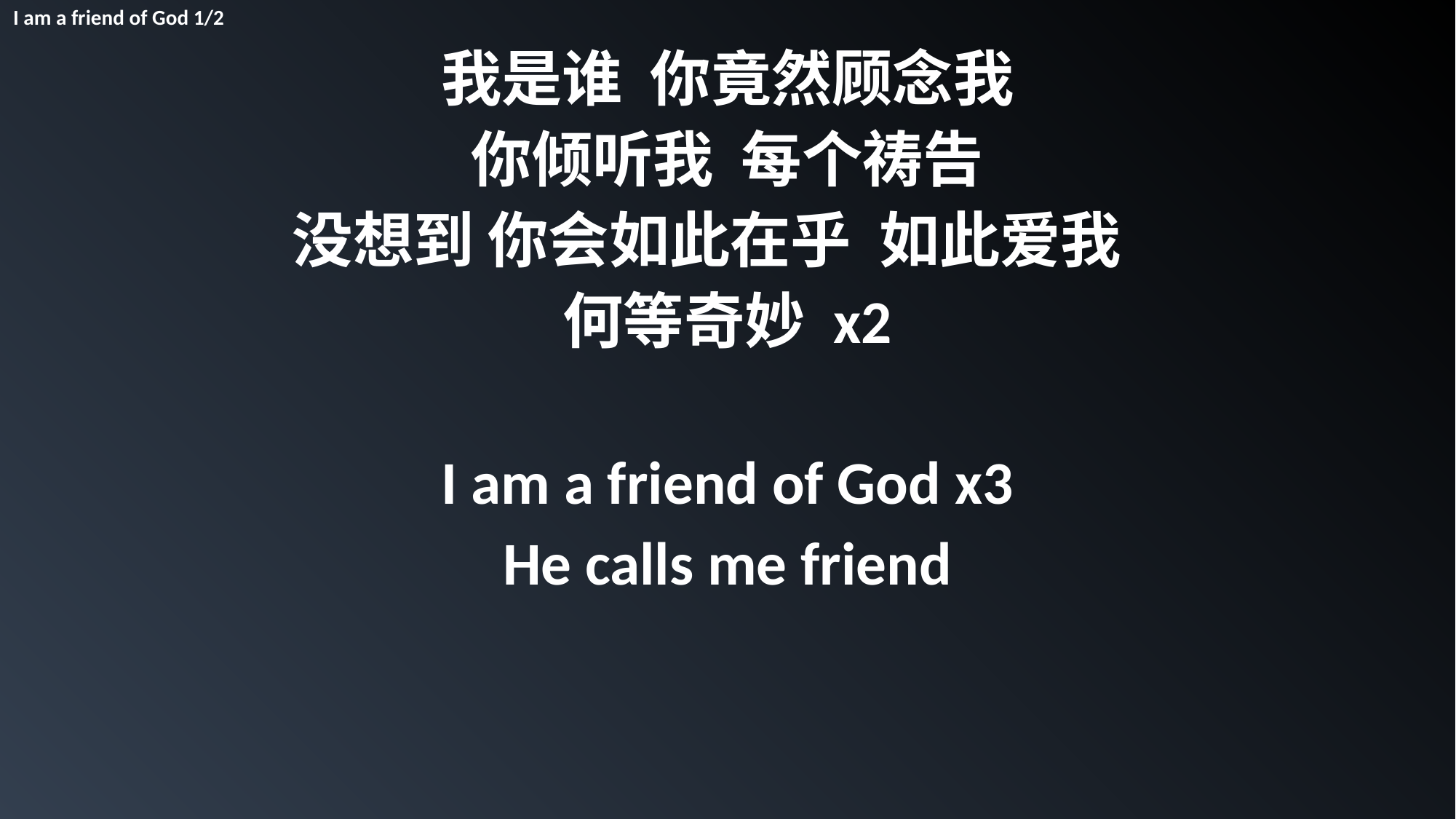

I am a friend of God 1/2
我是谁  你竟然顾念我
你倾听我  每个祷告
没想到 你会如此在乎  如此爱我
何等奇妙 x2

I am a friend of God x3
He calls me friend